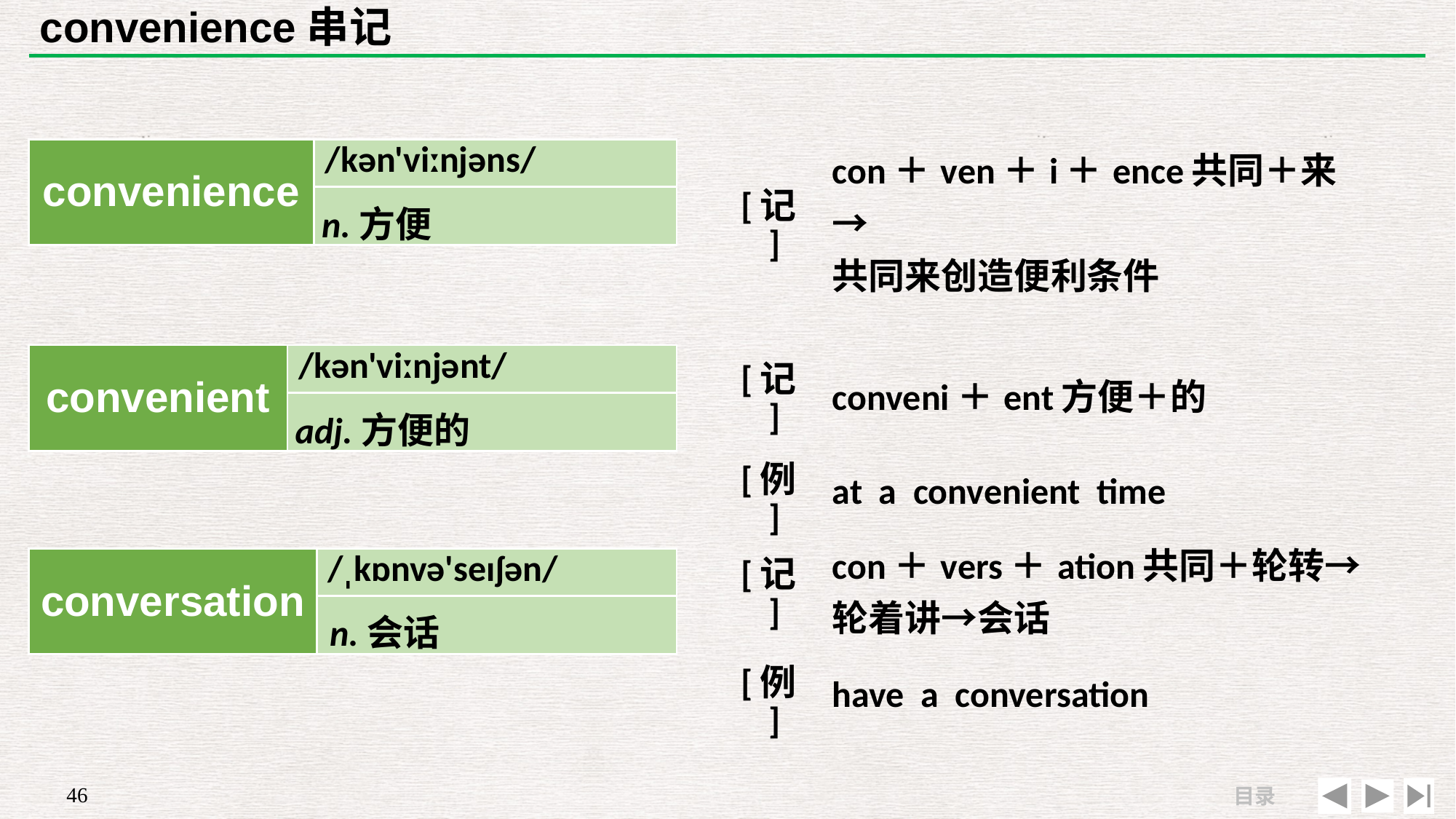

# convenience串记

| [记] | con＋ven＋i＋ence共同＋来→ 共同来创造便利条件 |
| --- | --- |
|  |  |
| convenience | /kən'viːnjəns/ |
| --- | --- |
|  |  |
n.方便
| [记] | conveni＋ent方便＋的 |
| --- | --- |
| [例] | at a convenient time |
| convenient | /kən'viːnjənt/ |
| --- | --- |
|  |  |
adj.方便的
| [记] | con＋vers＋ation共同＋轮转→ 轮着讲→会话 |
| --- | --- |
| [例] | have a conversation |
| conversation | /ˌkɒnvə'seɪʃən/ |
| --- | --- |
|  |  |
n.会话